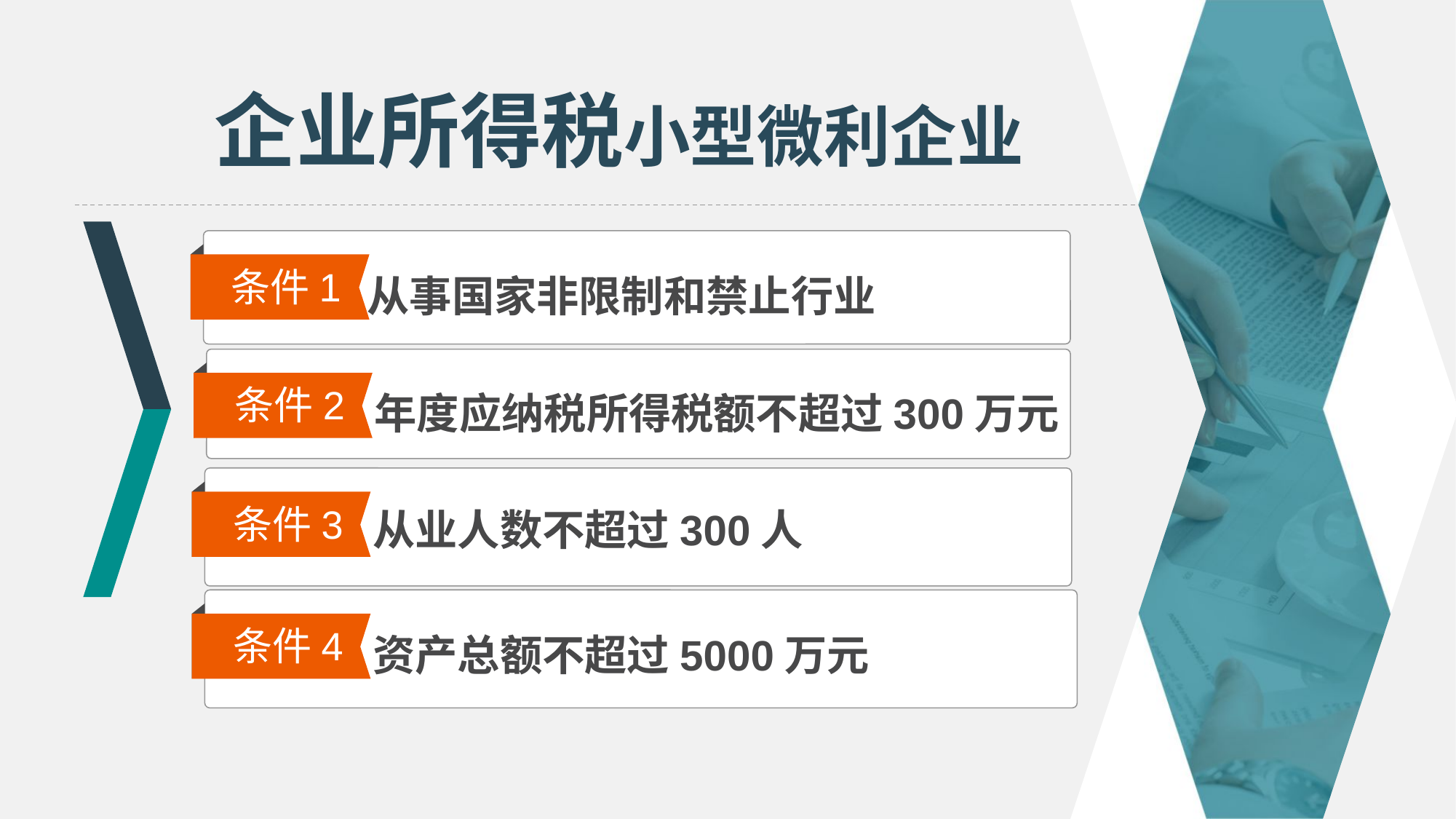

企业所得税小型微利企业

从事国家非限制和禁止行业

条件1

年度应纳税所得税额不超过300万元

条件2

从业人数不超过300人

条件3

资产总额不超过5000万元

条件4